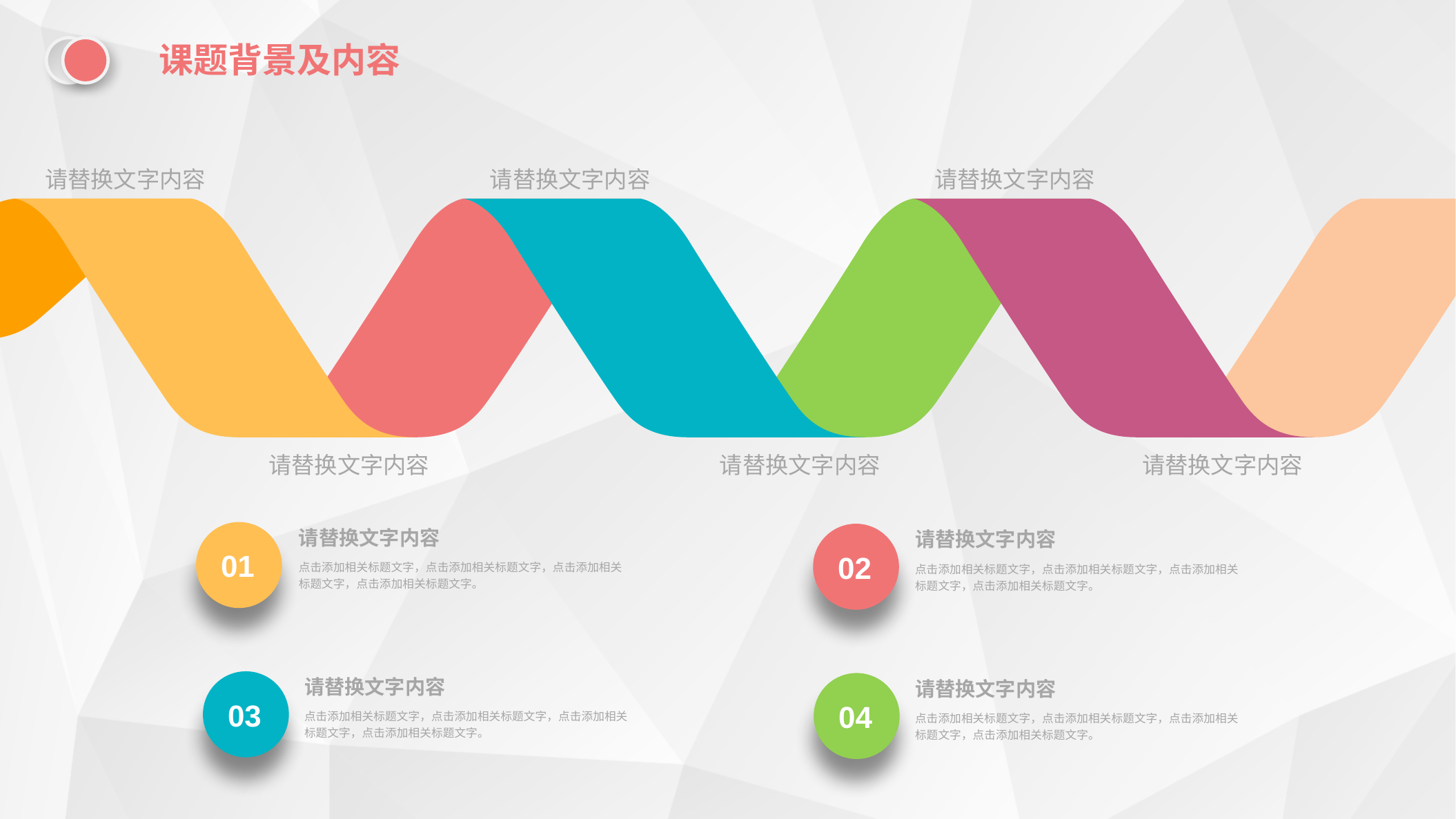

课题背景及内容
请替换文字内容
请替换文字内容
请替换文字内容

请替换文字内容
请替换文字内容
请替换文字内容
请替换文字内容

请替换文字内容

01
02
点击添加相关标题文字，点击添加相关标题文字，点击添加相关标题文字，点击添加相关标题文字。
点击添加相关标题文字，点击添加相关标题文字，点击添加相关标题文字，点击添加相关标题文字。
请替换文字内容

请替换文字内容

03
04
点击添加相关标题文字，点击添加相关标题文字，点击添加相关标题文字，点击添加相关标题文字。
点击添加相关标题文字，点击添加相关标题文字，点击添加相关标题文字，点击添加相关标题文字。